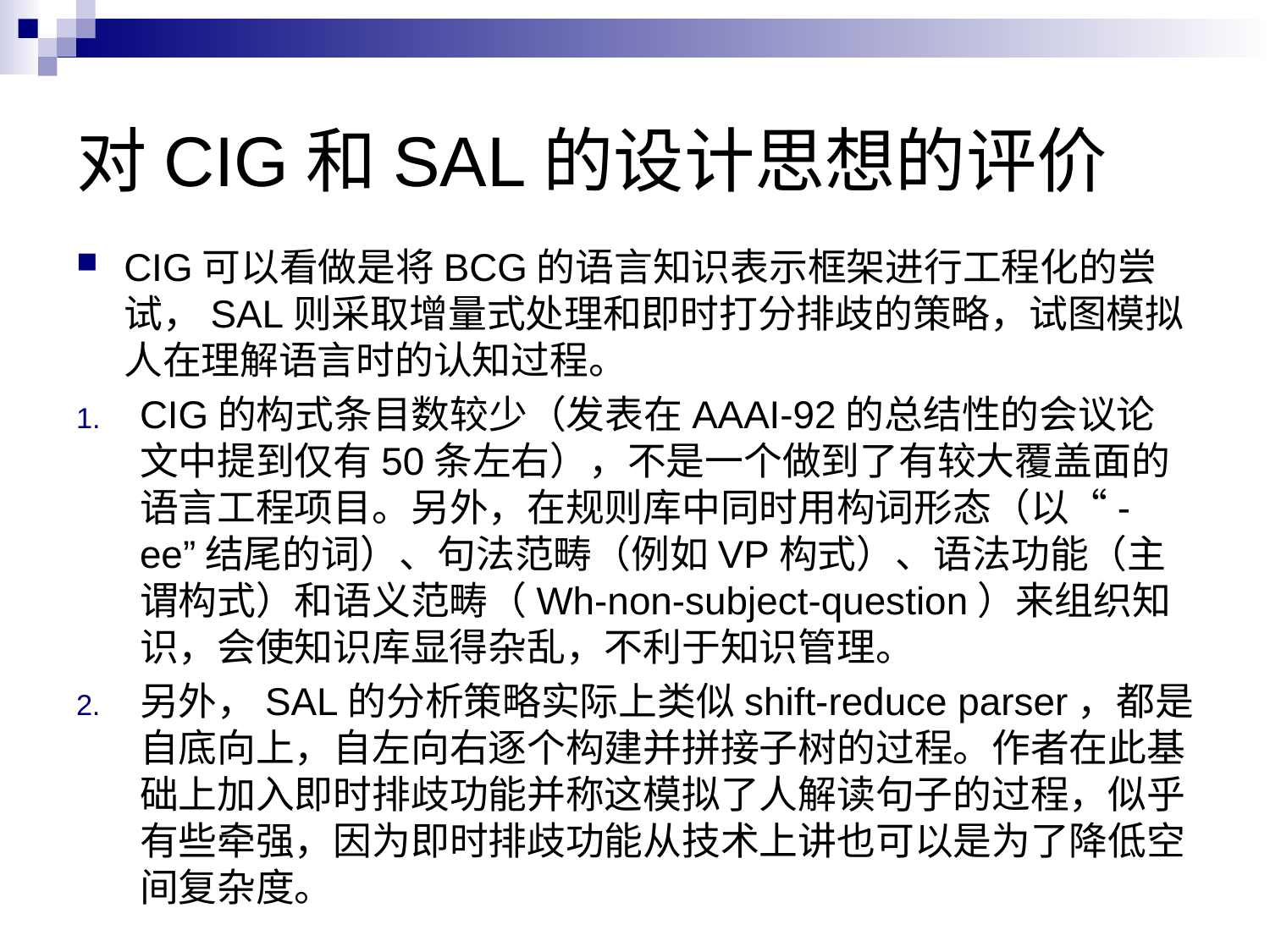

# 对CIG和SAL的设计思想的评价
CIG可以看做是将BCG的语言知识表示框架进行工程化的尝试，SAL则采取增量式处理和即时打分排歧的策略，试图模拟人在理解语言时的认知过程。
CIG的构式条目数较少（发表在AAAI-92的总结性的会议论文中提到仅有50条左右），不是一个做到了有较大覆盖面的语言工程项目。另外，在规则库中同时用构词形态（以“-ee”结尾的词）、句法范畴（例如VP构式）、语法功能（主谓构式）和语义范畴（Wh-non-subject-question）来组织知识，会使知识库显得杂乱，不利于知识管理。
另外，SAL的分析策略实际上类似shift-reduce parser，都是自底向上，自左向右逐个构建并拼接子树的过程。作者在此基础上加入即时排歧功能并称这模拟了人解读句子的过程，似乎有些牵强，因为即时排歧功能从技术上讲也可以是为了降低空间复杂度。